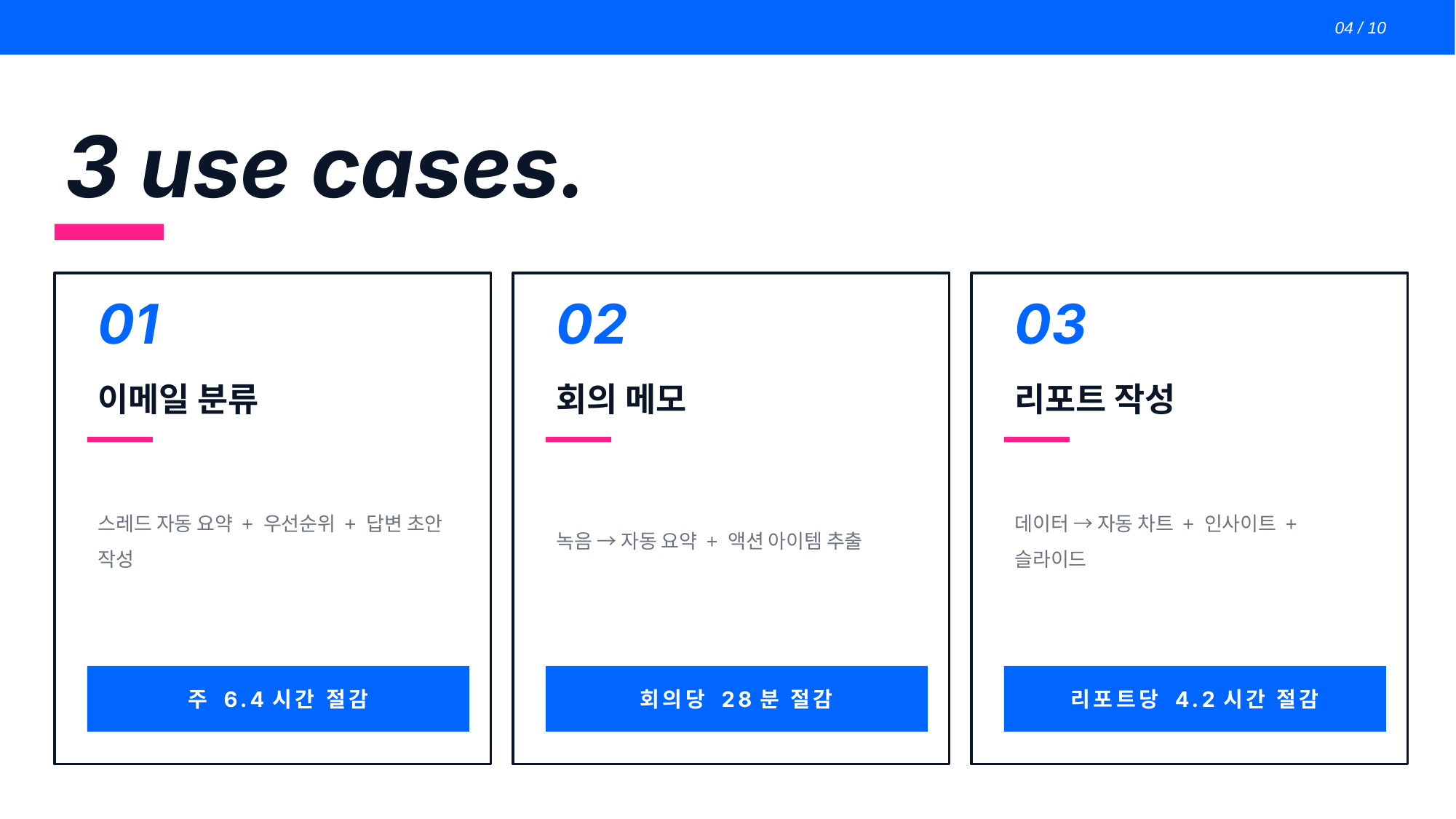

04 / 10
3 use cases.

01
02
03
이메일 분류
회의 메모
리포트 작성

스레드 자동 요약 + 우선순위 + 답변 초안 작성
녹음 → 자동 요약 + 액션 아이템 추출
데이터 → 자동 차트 + 인사이트 + 슬라이드

주 6.4시간 절감

회의당 28분 절감

리포트당 4.2시간 절감